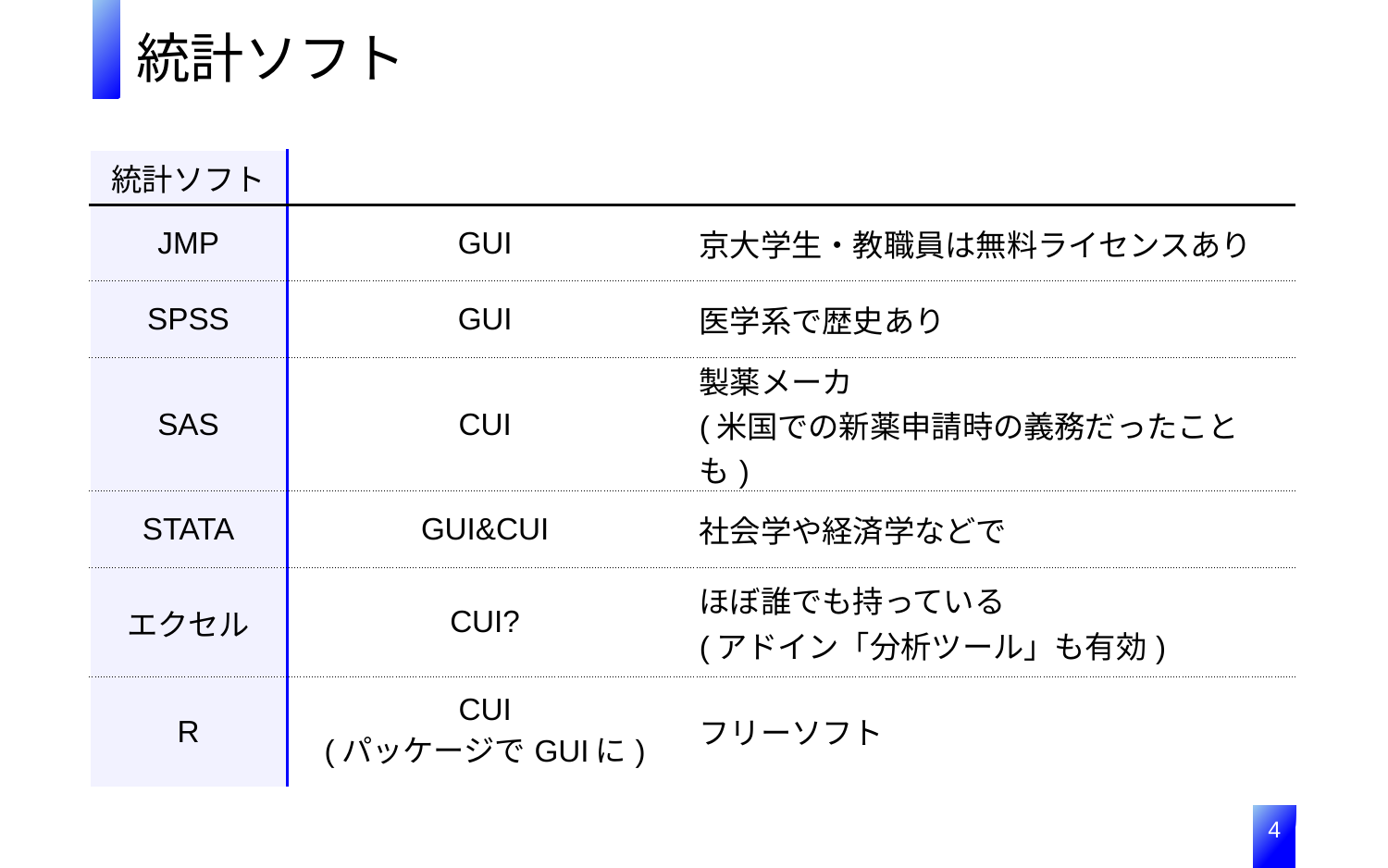

統計ソフト
| 統計ソフト |  |  |
| --- | --- | --- |
| JMP | GUI | 京大学生・教職員は無料ライセンスあり |
| SPSS | GUI | 医学系で歴史あり |
| SAS | CUI | 製薬メーカ (米国での新薬申請時の義務だったことも) |
| STATA | GUI&CUI | 社会学や経済学などで |
| エクセル | CUI? | ほぼ誰でも持っている (アドイン「分析ツール」も有効) |
| R | CUI (パッケージでGUIに) | フリーソフト |